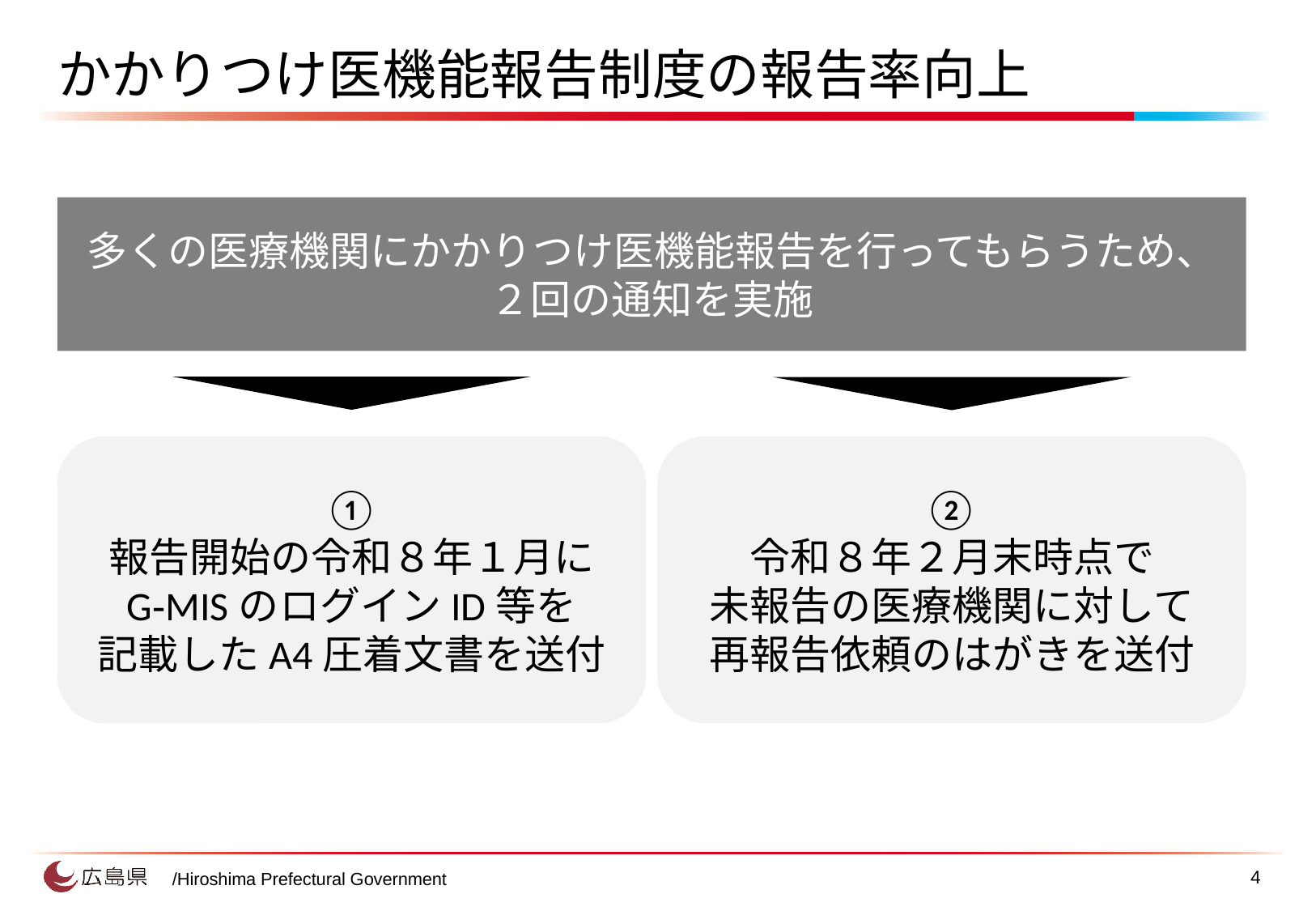

かかりつけ医機能報告制度の報告率向上
多くの医療機関にかかりつけ医機能報告を行ってもらうため、
２回の通知を実施

②
令和８年２月末時点で
未報告の医療機関に対して
再報告依頼のはがきを送付
①
報告開始の令和８年１月に
G‐MISのログインID等を
記載したA4圧着文書を送付